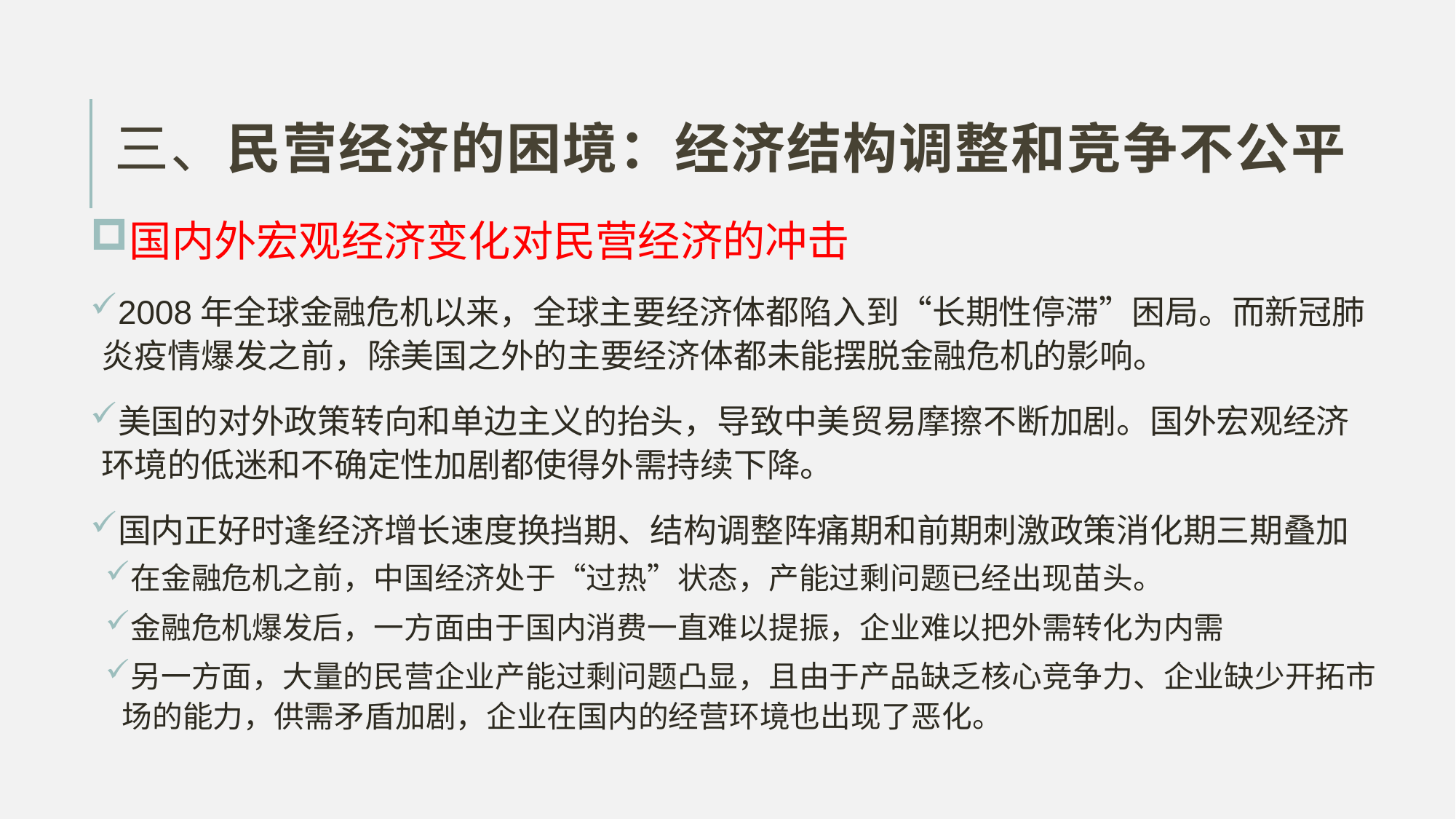

# 三、民营经济的困境：经济结构调整和竞争不公平
国内外宏观经济变化对民营经济的冲击
2008年全球金融危机以来，全球主要经济体都陷入到“长期性停滞”困局。而新冠肺炎疫情爆发之前，除美国之外的主要经济体都未能摆脱金融危机的影响。
美国的对外政策转向和单边主义的抬头，导致中美贸易摩擦不断加剧。国外宏观经济环境的低迷和不确定性加剧都使得外需持续下降。
国内正好时逢经济增长速度换挡期、结构调整阵痛期和前期刺激政策消化期三期叠加
在金融危机之前，中国经济处于“过热”状态，产能过剩问题已经出现苗头。
金融危机爆发后，一方面由于国内消费一直难以提振，企业难以把外需转化为内需
另一方面，大量的民营企业产能过剩问题凸显，且由于产品缺乏核心竞争力、企业缺少开拓市场的能力，供需矛盾加剧，企业在国内的经营环境也出现了恶化。